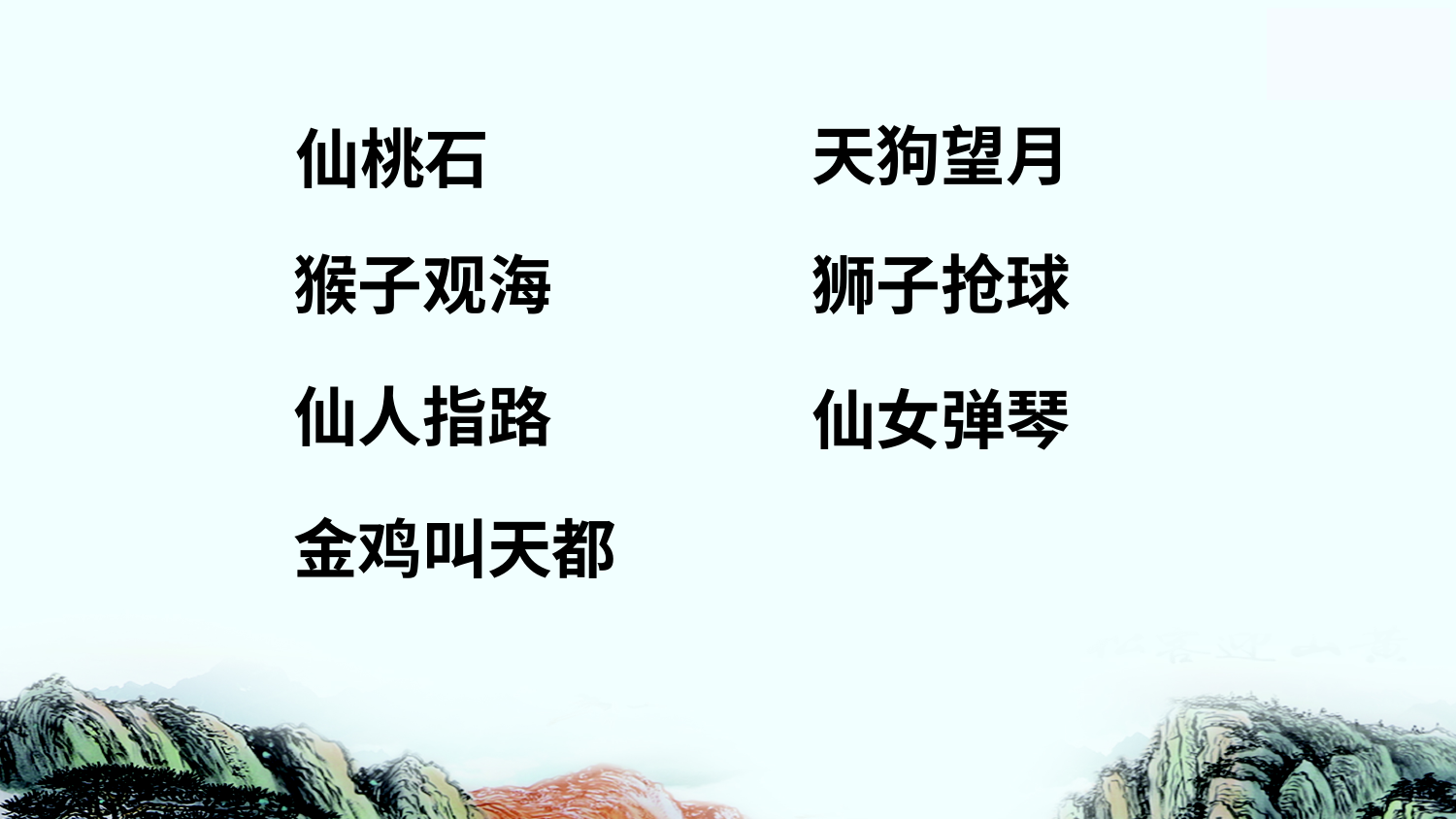

天狗望月
仙桃石
猴子观海
狮子抢球
仙人指路
仙女弹琴
金鸡叫天都